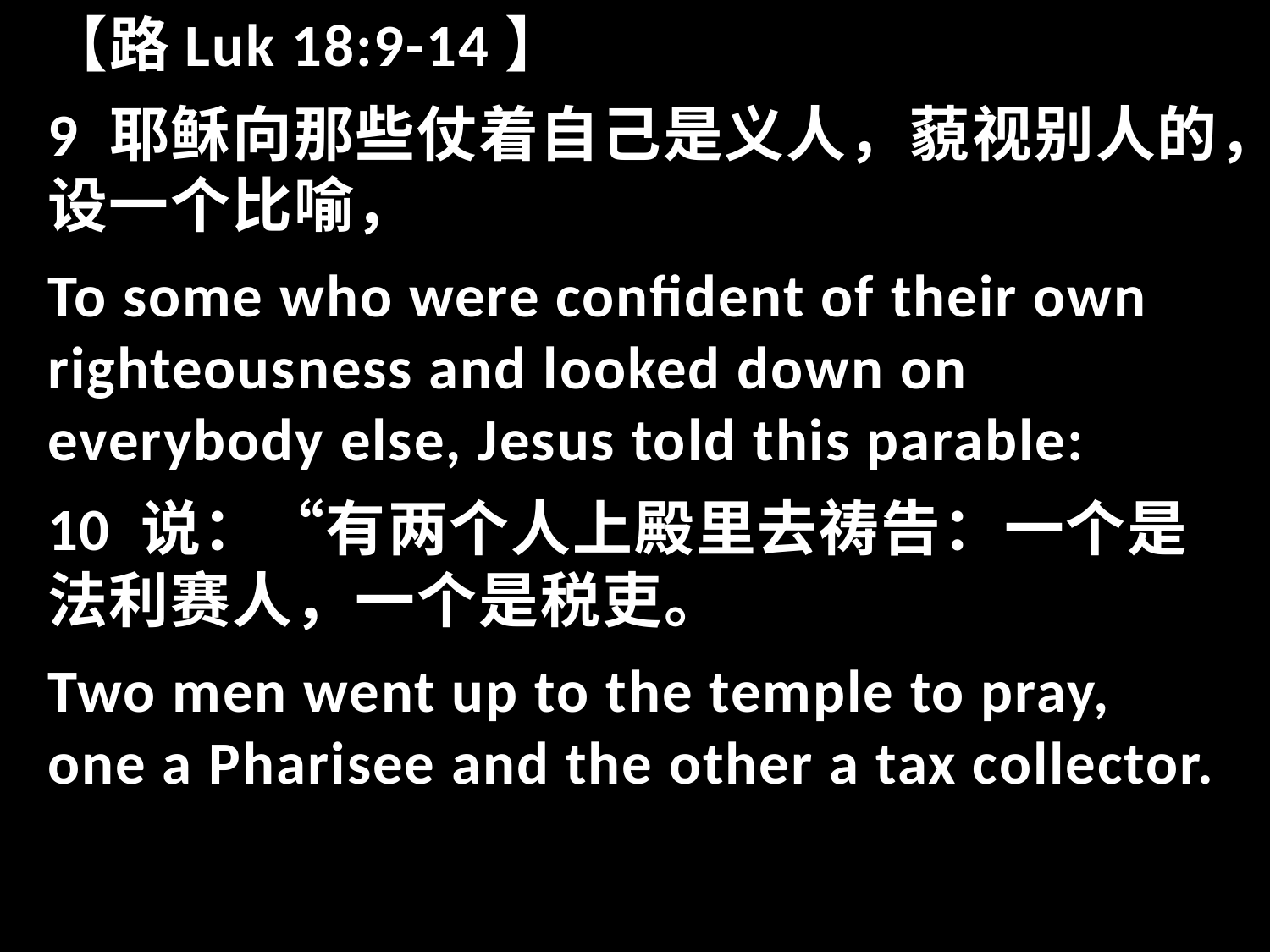

【路Luk 18:9-14】
9 耶稣向那些仗着自己是义人，藐视别人的，设一个比喻，
To some who were confident of their own righteousness and looked down on everybody else, Jesus told this parable:
10 说：“有两个人上殿里去祷告：一个是法利赛人，一个是税吏。
Two men went up to the temple to pray, one a Pharisee and the other a tax collector.